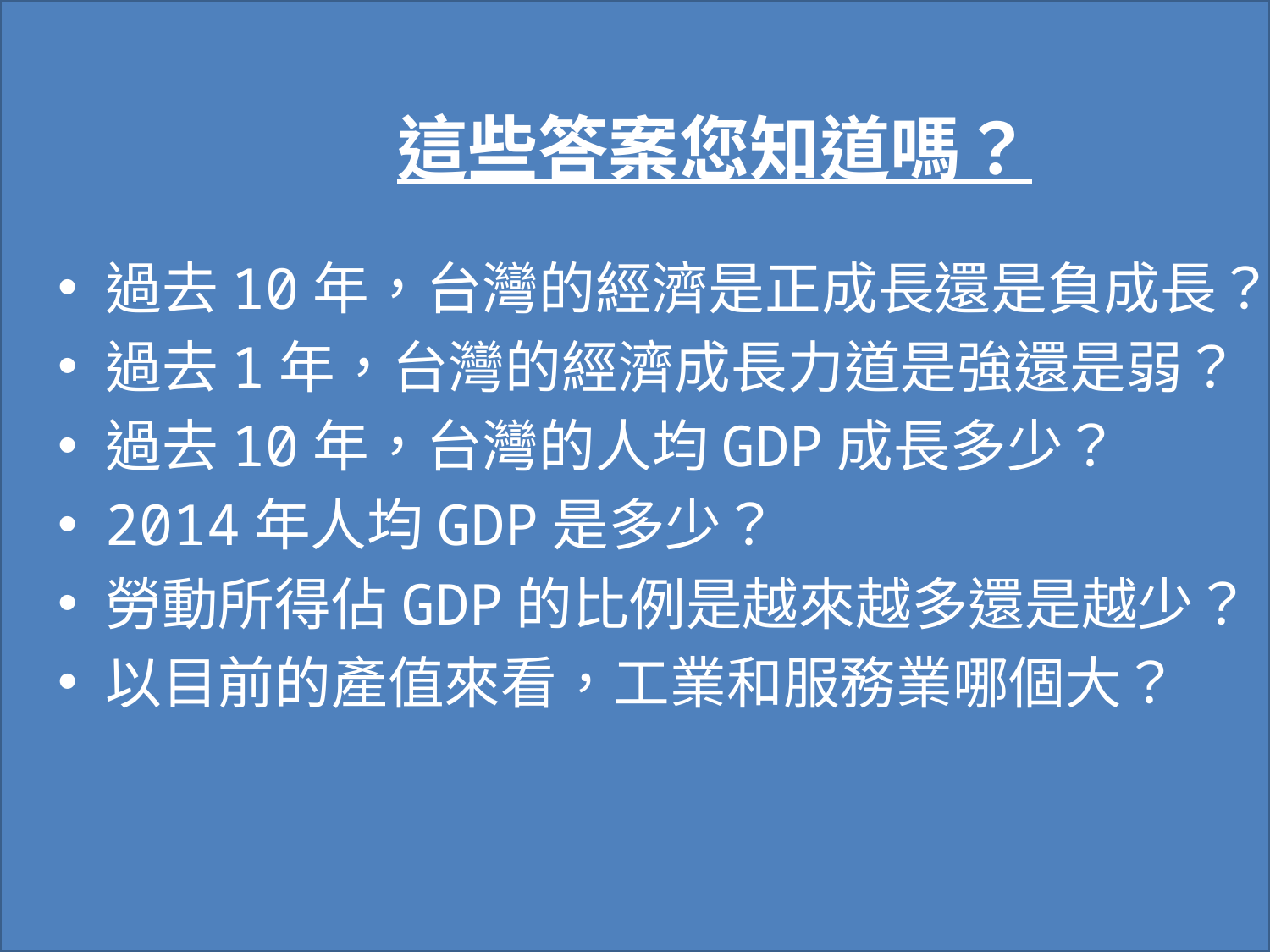

#
這些答案您知道嗎？
過去10年，台灣的經濟是正成長還是負成長？
過去1年，台灣的經濟成長力道是強還是弱？
過去10年，台灣的人均GDP成長多少？
2014年人均GDP是多少？
勞動所得佔GDP的比例是越來越多還是越少？
以目前的產值來看，工業和服務業哪個大？